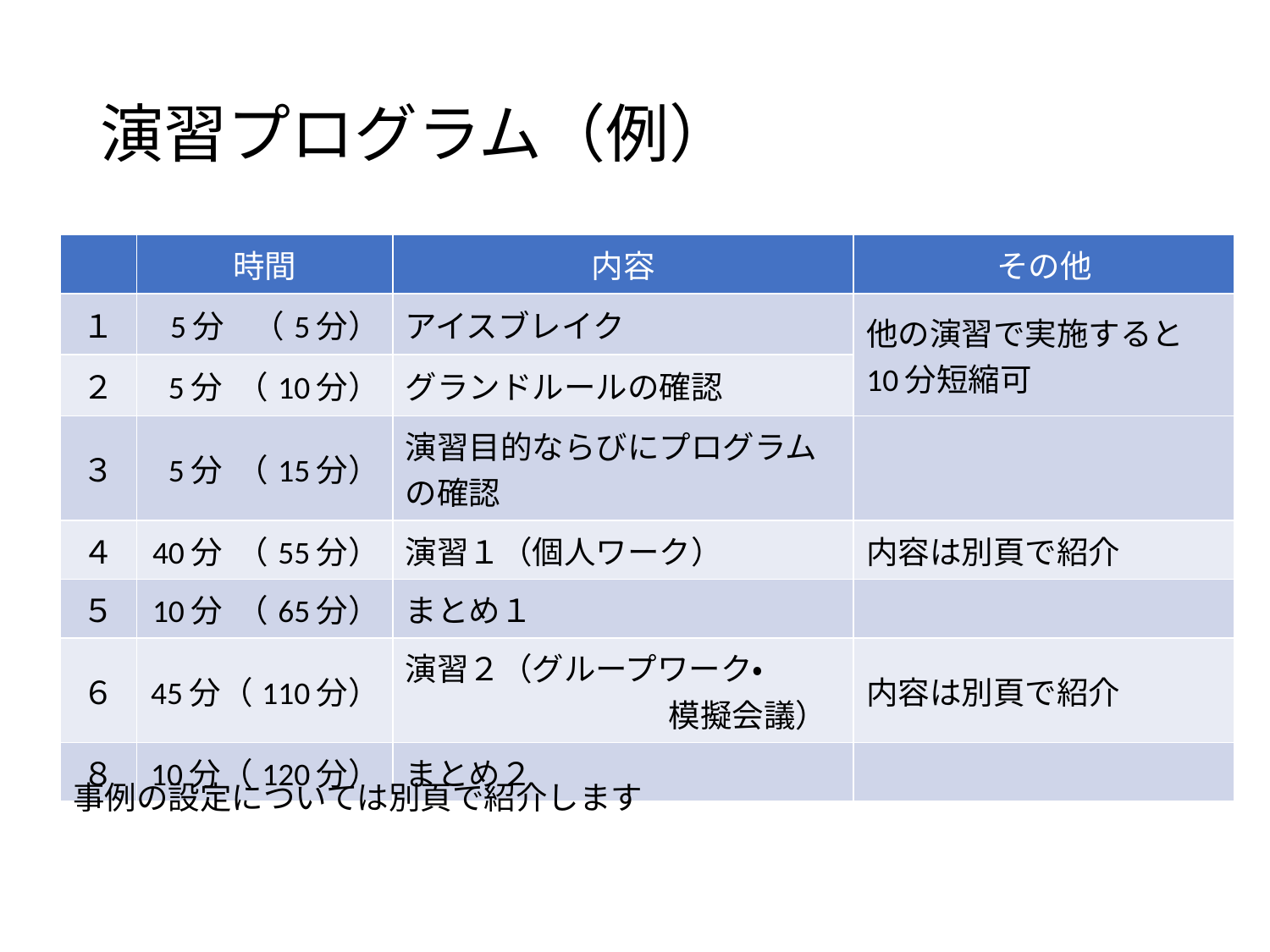

# 演習プログラム（例）
|  | 時間 | 内容 | その他 |
| --- | --- | --- | --- |
| １ | 5分 （5分） | アイスブレイク | 他の演習で実施すると10分短縮可 |
| ２ | 5分 （10分） | グランドルールの確認 |  |
| ３ | 5分 （15分） | 演習目的ならびにプログラムの確認 |  |
| ４ | 40分 （55分） | 演習１（個人ワーク） | 内容は別頁で紹介 |
| ５ | 10分 （65分） | まとめ１ |  |
| ６ | 45分（110分） | 演習２（グループワーク・ 　　　　 模擬会議） | 内容は別頁で紹介 |
| ８ | 10分（120分） | まとめ２ |  |
事例の設定については別頁で紹介します